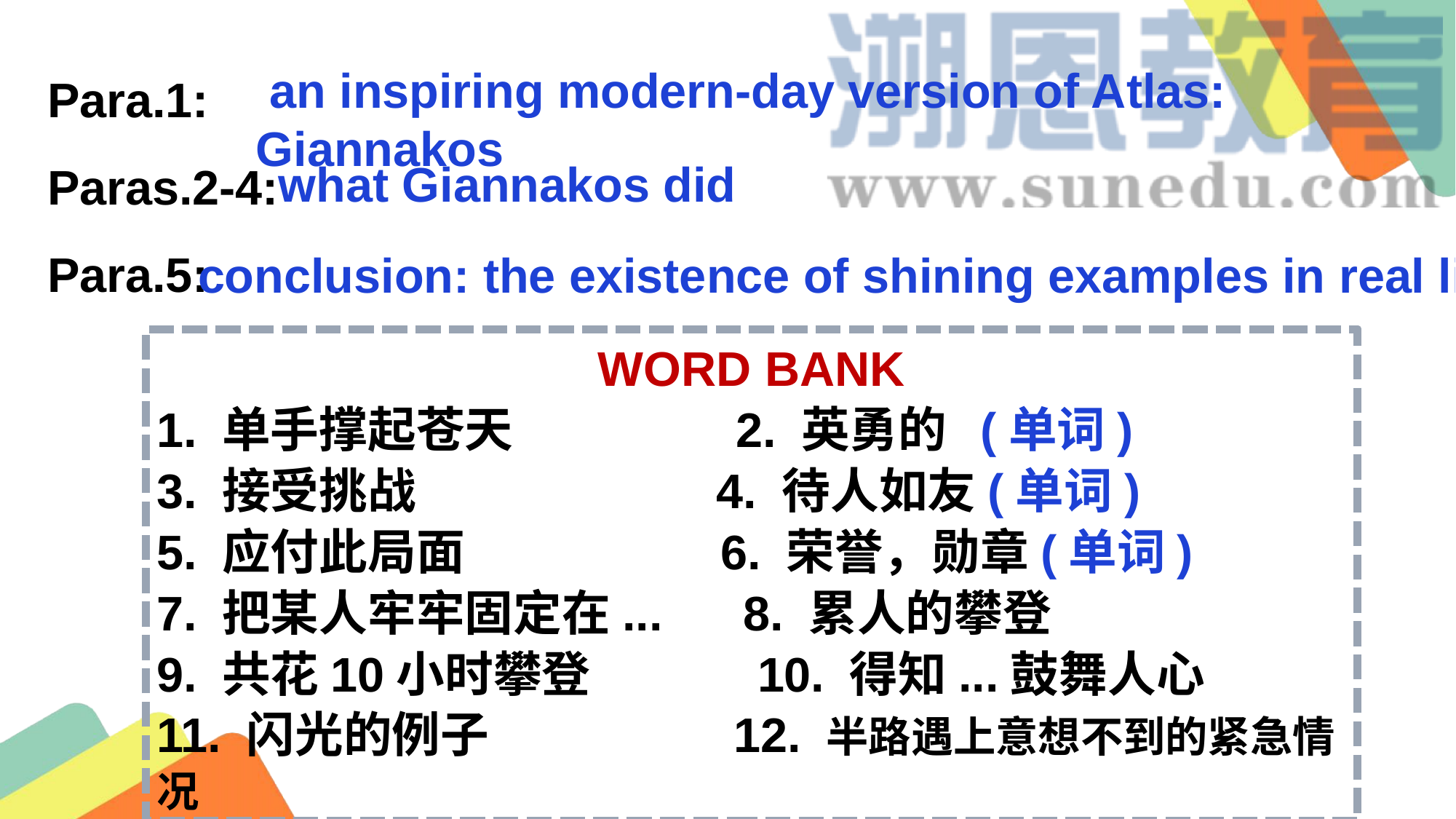

Para.1:
Paras.2-4:
Para.5:

 an inspiring modern-day version of Atlas: Giannakos
what Giannakos did
conclusion: the existence of shining examples in real life
WORD BANK
1. 单手撑起苍天                   2. 英勇的  (单词)
3. 接受挑战                          4. 待人如友(单词)
5. 应付此局面                      6. 荣誉，勋章(单词)
7. 把某人牢牢固定在...      8. 累人的攀登
9. 共花10小时攀登              10. 得知...鼓舞人心
11. 闪光的例子                     12. 半路遇上意想不到的紧急情况